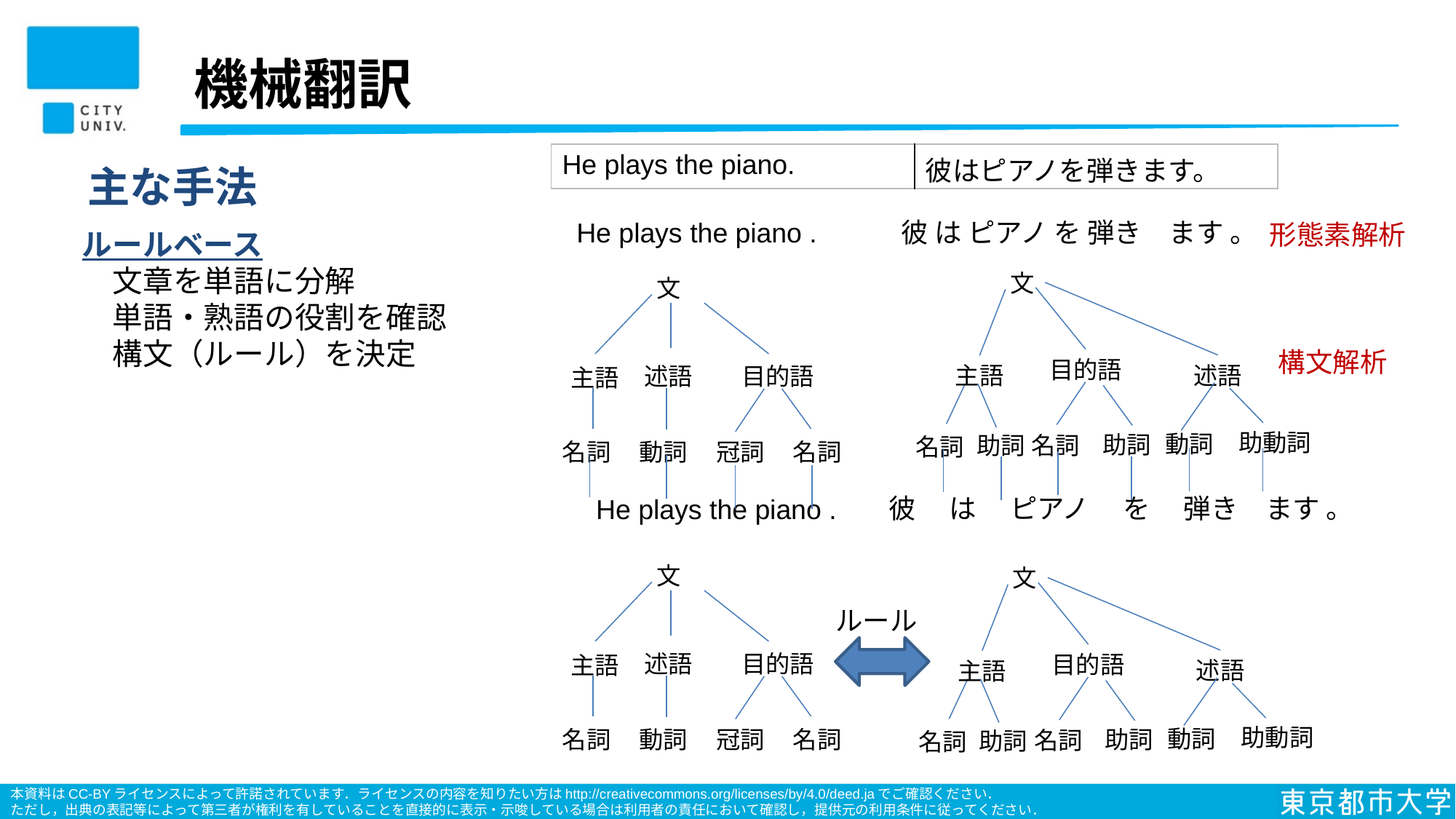

# 機械翻訳
| He plays the piano. | 彼はピアノを弾きます。 |
| --- | --- |
主な手法
He plays the piano .
彼 は ピアノ を 弾き　ます 。
形態素解析
ルールベース
　文章を単語に分解
　単語・熟語の役割を確認
　構文（ルール）を決定
文
文
構文解析
目的語
述語
主語
目的語
述語
主語
助動詞
動詞
助詞
名詞
助詞
名詞
名詞
動詞
冠詞
名詞
彼　 は　 ピアノ 　を 　弾き　ます 。
He plays the piano .
文
文
ルール

目的語
述語
目的語
主語
述語
主語
助動詞
動詞
名詞
動詞
冠詞
名詞
助詞
名詞
助詞
名詞